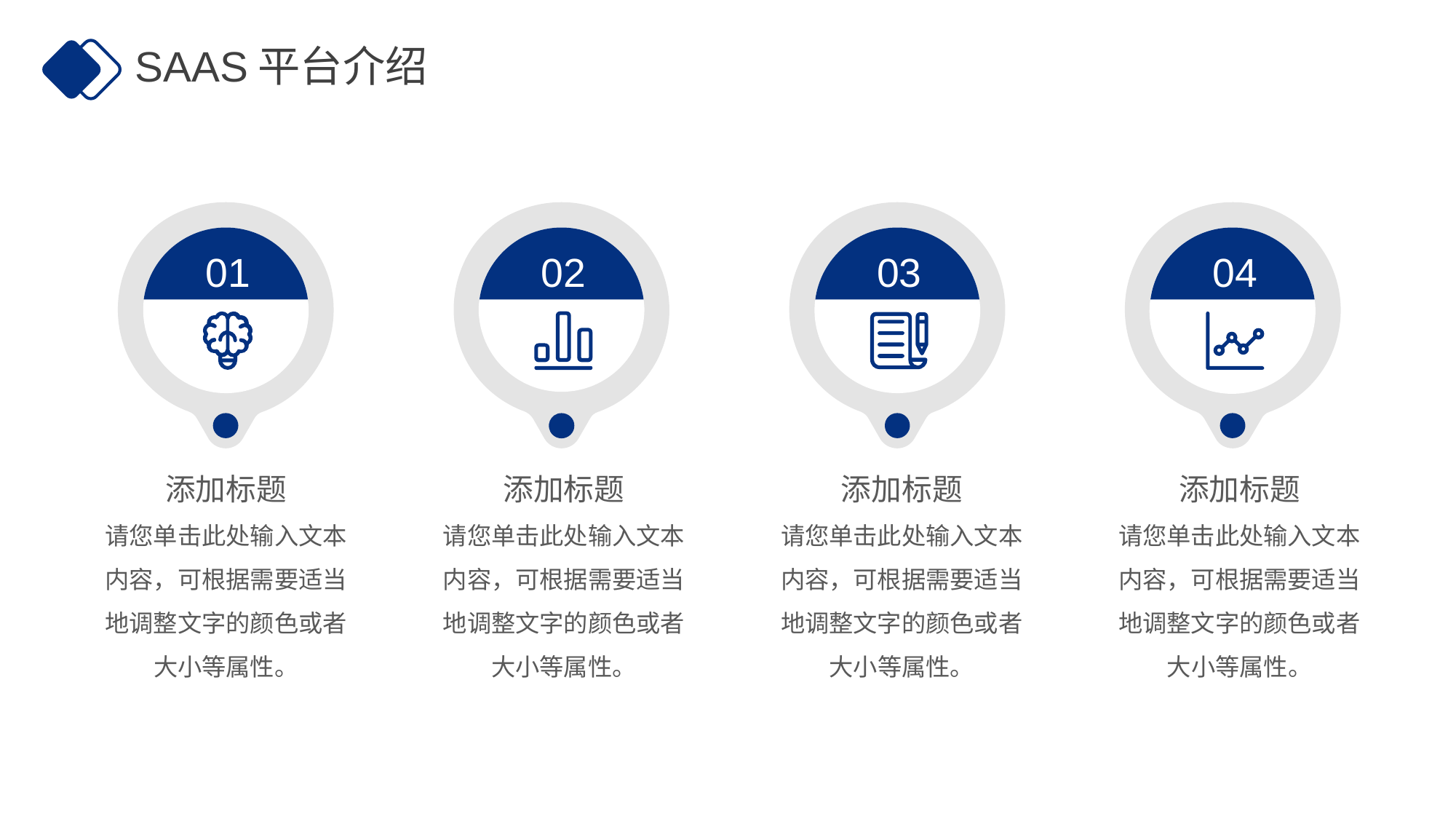

SAAS平台介绍

01

02

03

04
添加标题
请您单击此处输入文本内容，可根据需要适当地调整文字的颜色或者大小等属性。
添加标题
请您单击此处输入文本内容，可根据需要适当地调整文字的颜色或者大小等属性。
添加标题
请您单击此处输入文本内容，可根据需要适当地调整文字的颜色或者大小等属性。
添加标题
请您单击此处输入文本内容，可根据需要适当地调整文字的颜色或者大小等属性。
行业PPT模板http://www.PPT818.com/hangye/